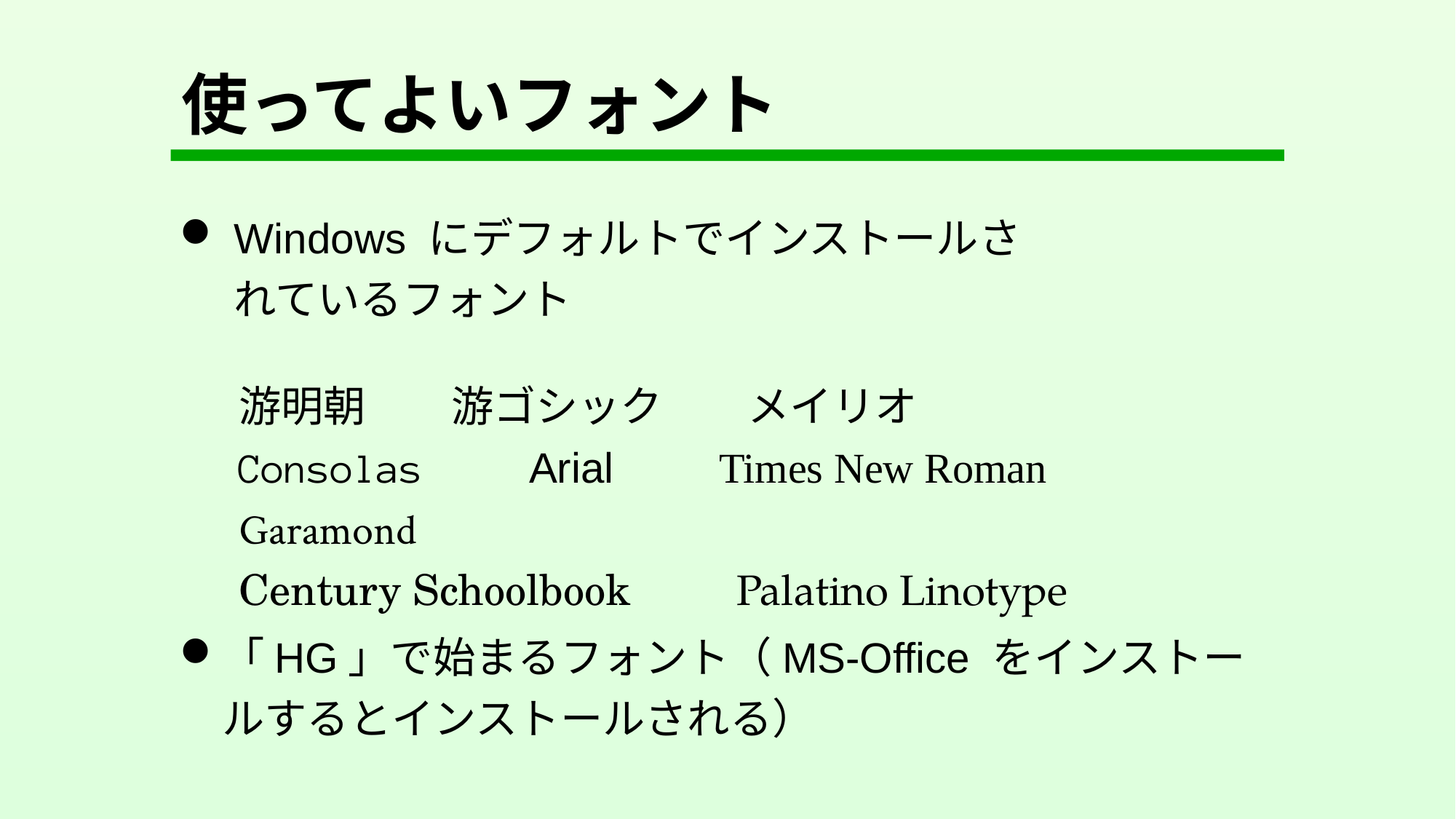

# 使ってよいフォント
Windows にデフォルトでインストールされているフォント
游明朝　　游ゴシック　　メイリオ
Consolas　　Arial　　Times New Roman　　Garamond
Century Schoolbook　　Palatino Linotype
「HG」で始まるフォント（MS-Office をインストールするとインストールされる）